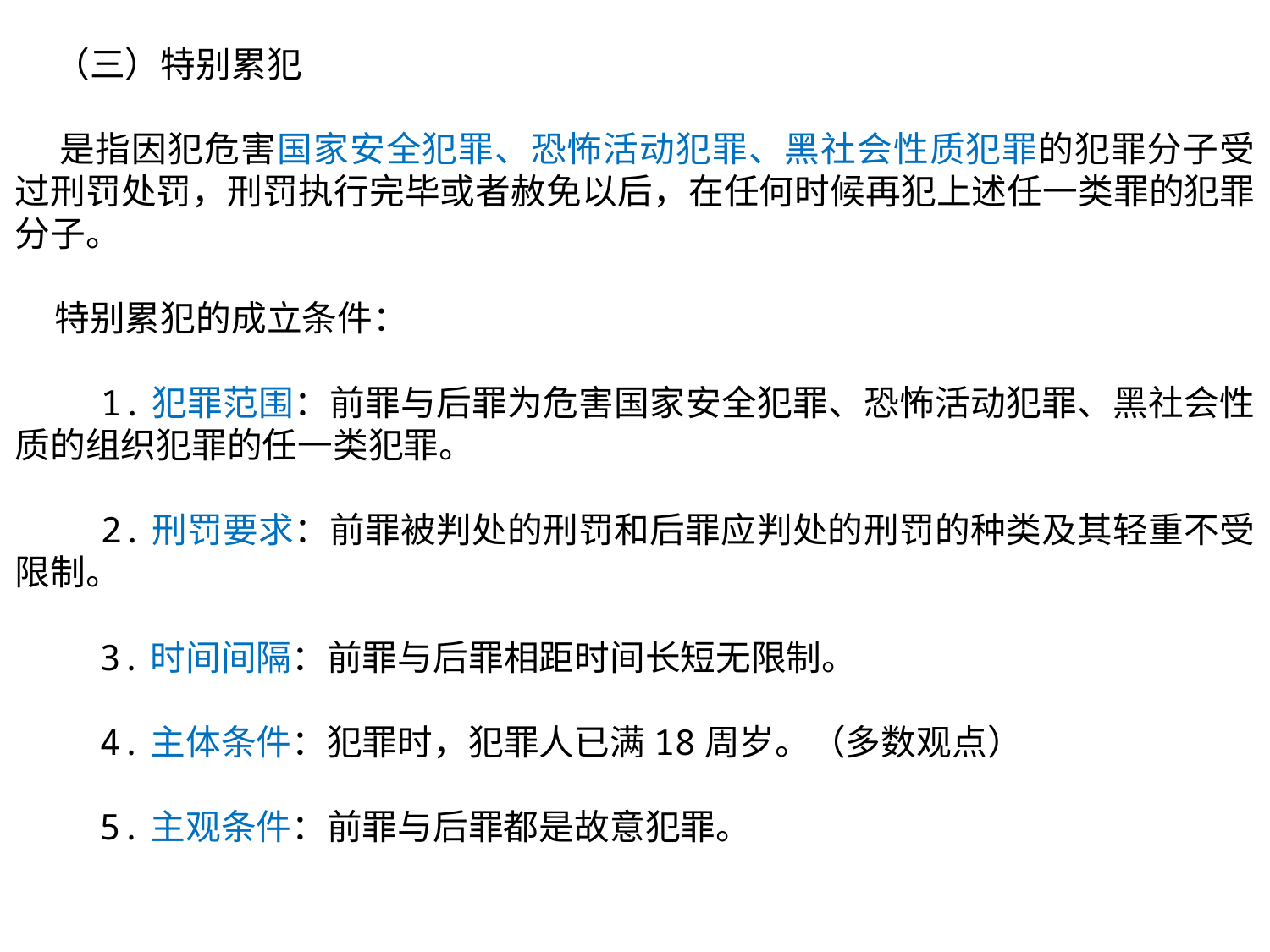

（三）特别累犯

    是指因犯危害国家安全犯罪、恐怖活动犯罪、黑社会性质犯罪的犯罪分子受过刑罚处罚，刑罚执行完毕或者赦免以后，在任何时候再犯上述任一类罪的犯罪分子。

    特别累犯的成立条件：

    1.犯罪范围：前罪与后罪为危害国家安全犯罪、恐怖活动犯罪、黑社会性质的组织犯罪的任一类犯罪。

    2.刑罚要求：前罪被判处的刑罚和后罪应判处的刑罚的种类及其轻重不受限制。

    3.时间间隔：前罪与后罪相距时间长短无限制。

    4.主体条件：犯罪时，犯罪人已满18周岁。（多数观点）

    5.主观条件：前罪与后罪都是故意犯罪。